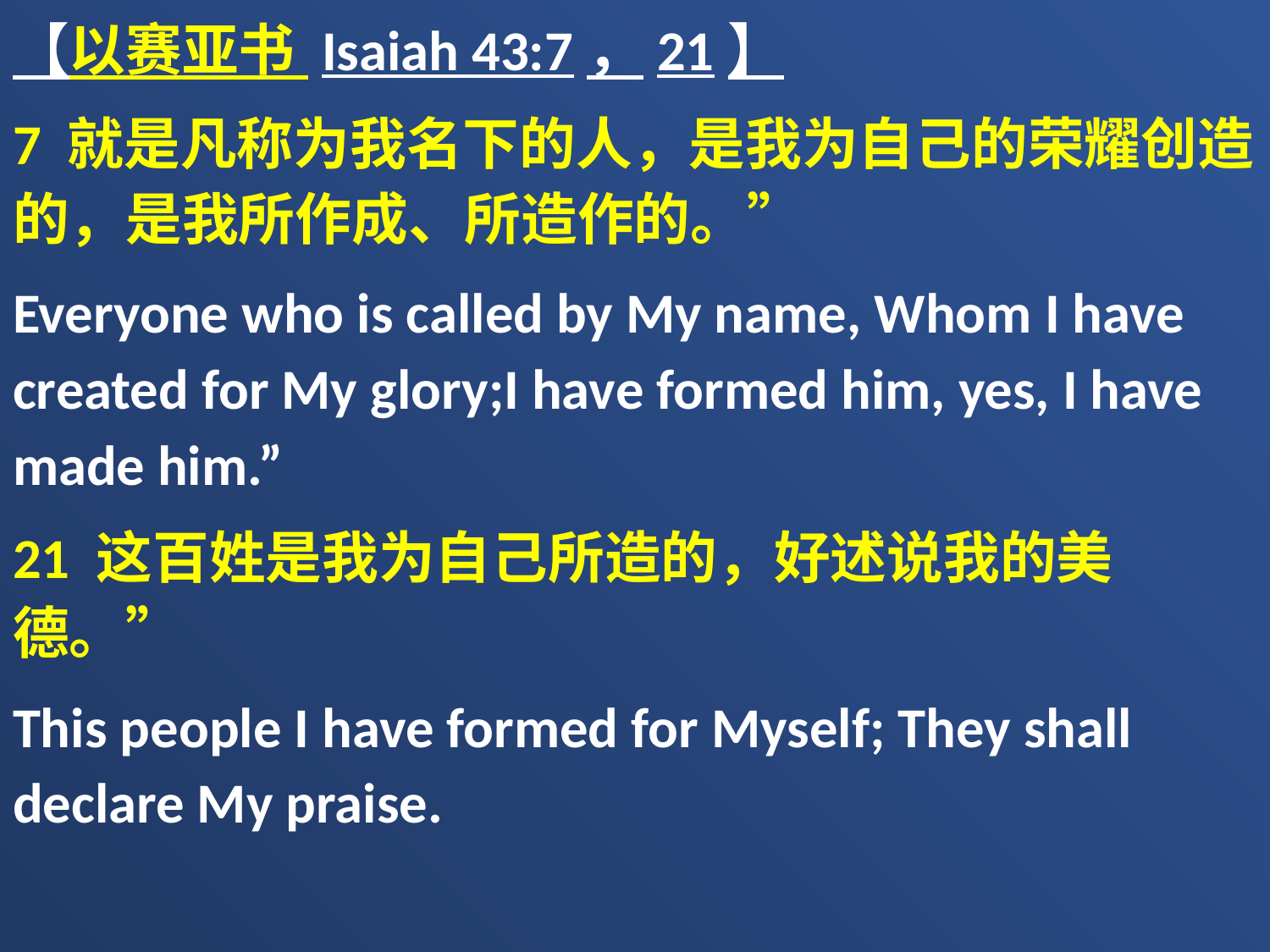

【以赛亚书 Isaiah 43:7，21】
7 就是凡称为我名下的人，是我为自己的荣耀创造的，是我所作成、所造作的。”
Everyone who is called by My name, Whom I have created for My glory;I have formed him, yes, I have made him.”
21 这百姓是我为自己所造的，好述说我的美德。”
This people I have formed for Myself; They shall declare My praise.